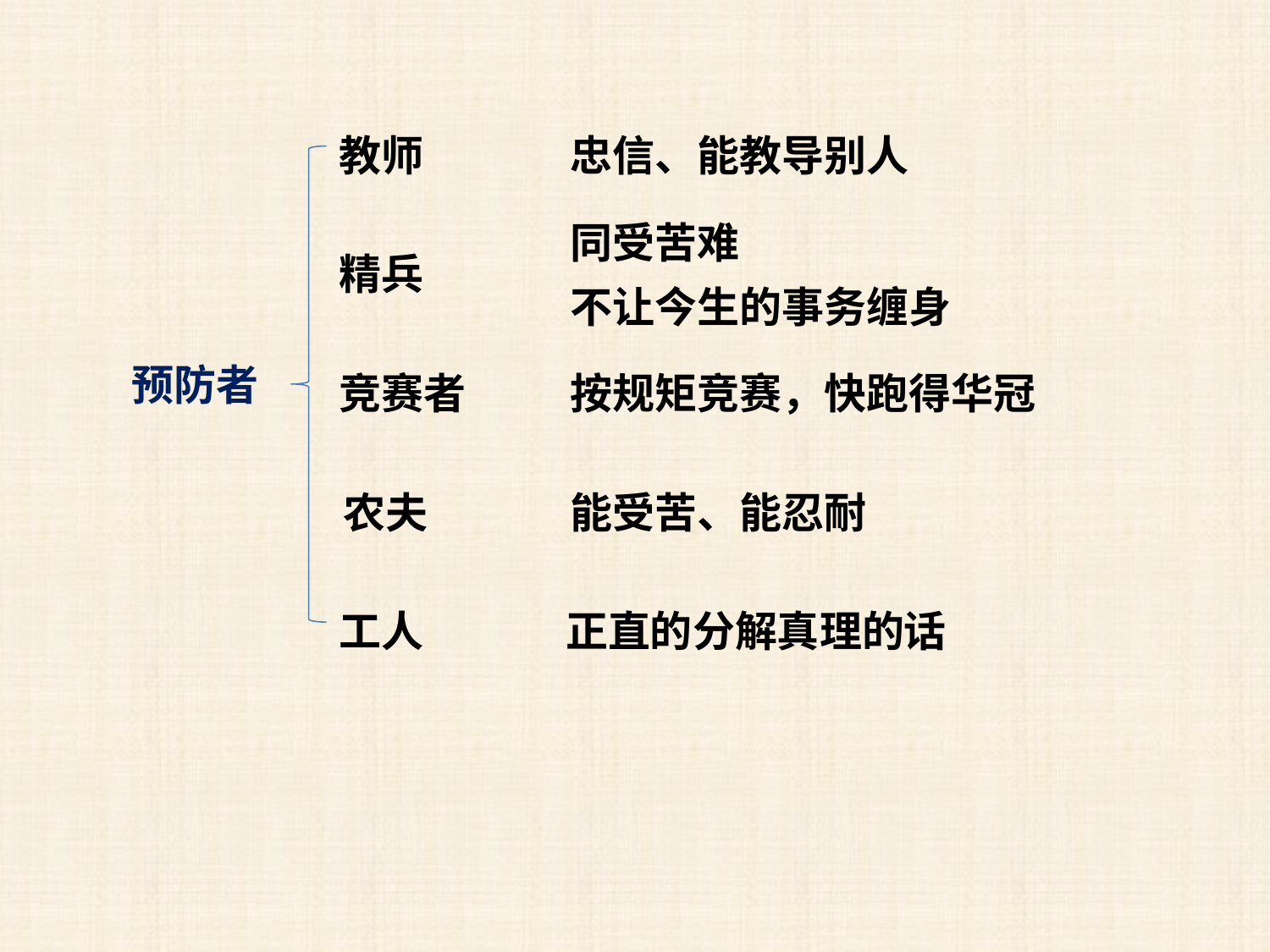

教师
忠信、能教导别人

同受苦难
精兵
不让今生的事务缠身
预防者
竞赛者
按规矩竞赛，快跑得华冠
农夫
能受苦、能忍耐
工人
正直的分解真理的话